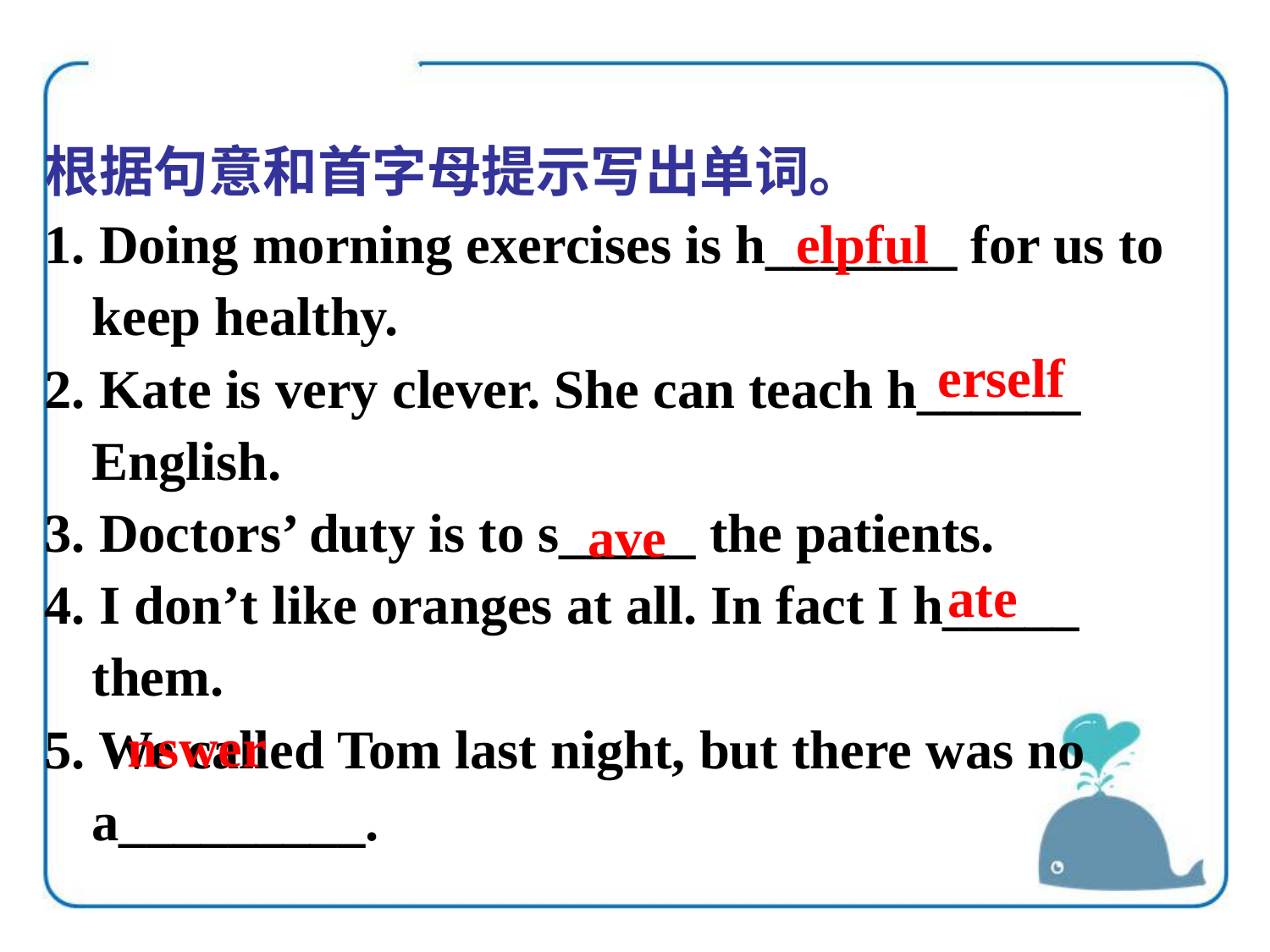

根据句意和首字母提示写出单词。
1. Doing morning exercises is h_______ for us to keep healthy.
2. Kate is very clever. She can teach h______ English.
3. Doctors’ duty is to s_____ the patients.
4. I don’t like oranges at all. In fact I h_____ them.
5. We called Tom last night, but there was no a_________.
elpful
erself
ave
ate
nswer